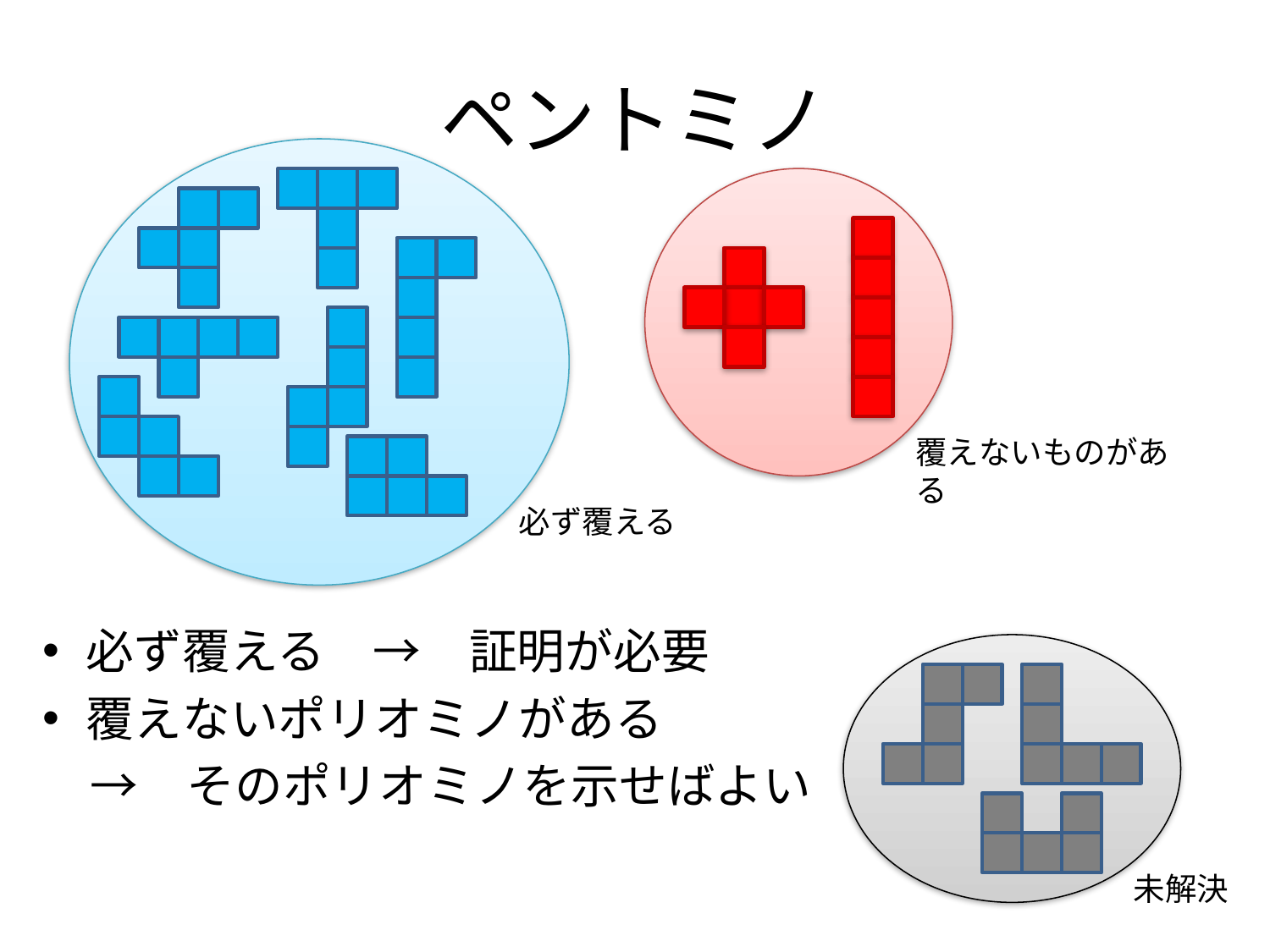

# ペントミノ

必ず覆える

覆えないものがある
必ず覆える　→　証明が必要
覆えないポリオミノがある
　→　そのポリオミノを示せばよい

未解決